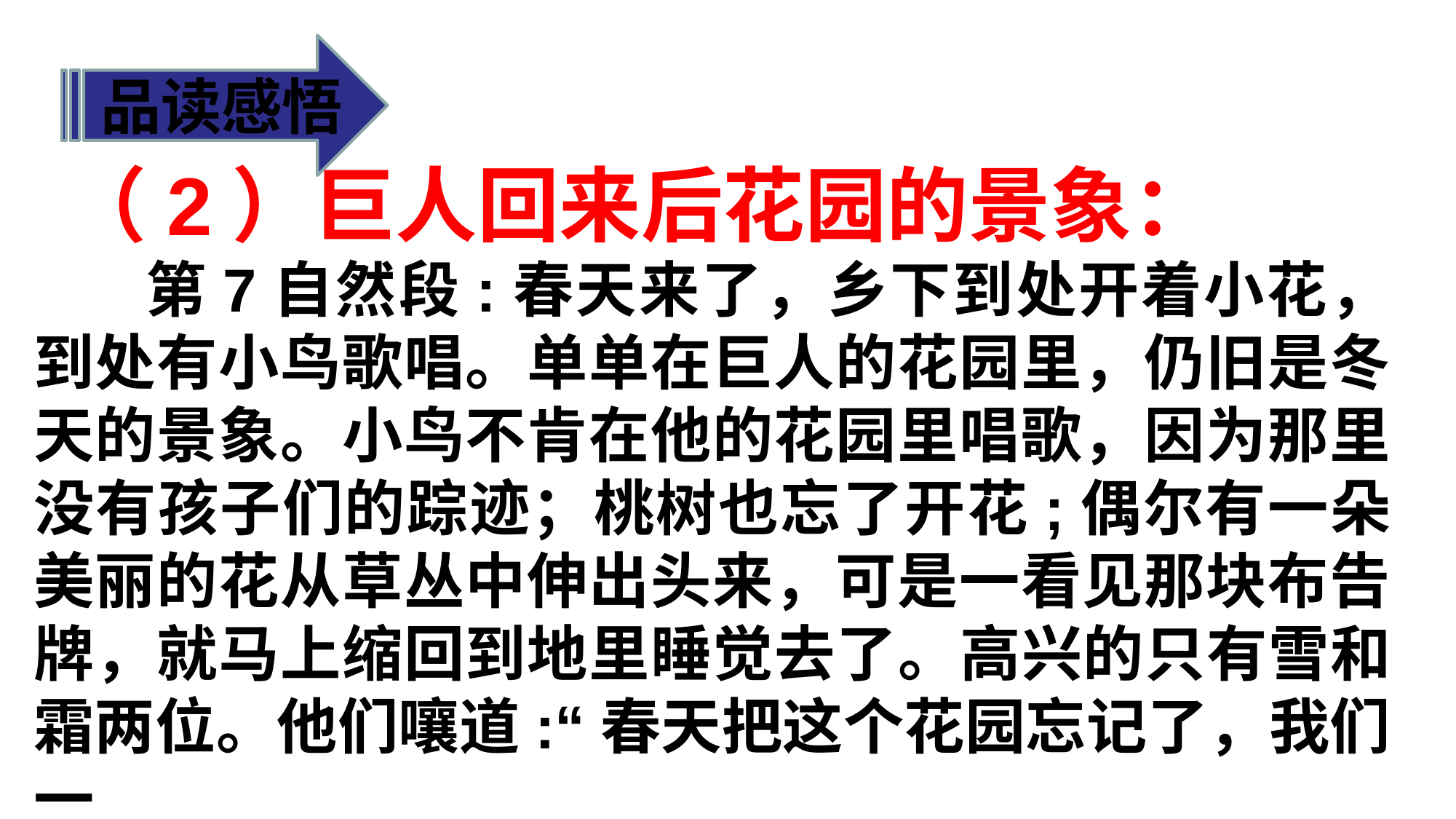

品读感悟

（2）巨人回来后花园的景象：
     第7自然段:春天来了，乡下到处开着小花，到处有小鸟歌唱。单单在巨人的花园里，仍旧是冬天的景象。小鸟不肯在他的花园里唱歌，因为那里没有孩子们的踪迹；桃树也忘了开花;偶尔有一朵美丽的花从草丛中伸出头来，可是一看见那块布告牌，就马上缩回到地里睡觉去了。高兴的只有雪和霜两位。他们嚷道:“春天把这个花园忘记了，我们一